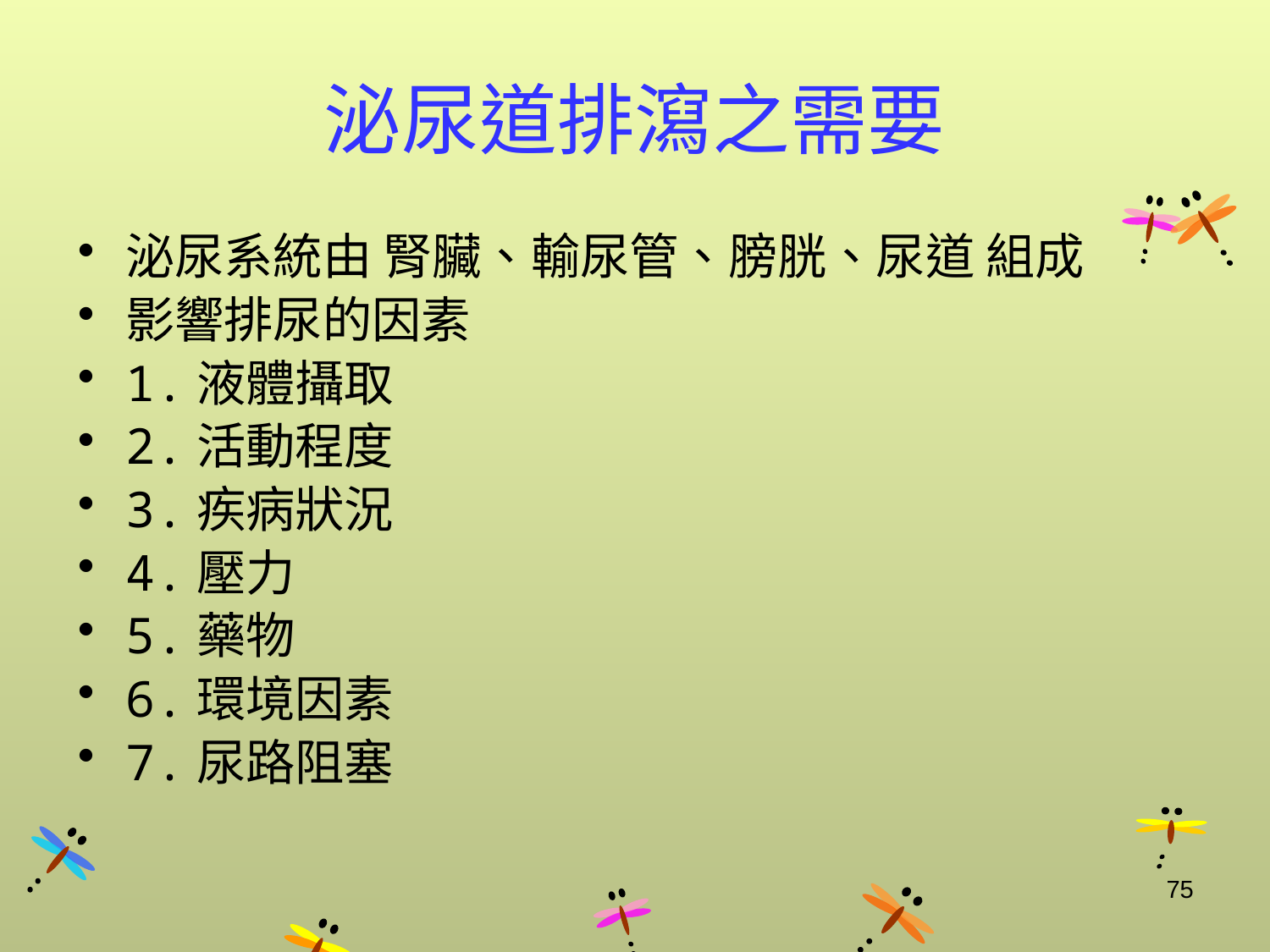

# 泌尿道排瀉之需要
泌尿系統由 腎臟、輸尿管、膀胱、尿道 組成
影響排尿的因素
1.液體攝取
2.活動程度
3.疾病狀況
4.壓力
5.藥物
6.環境因素
7.尿路阻塞
75